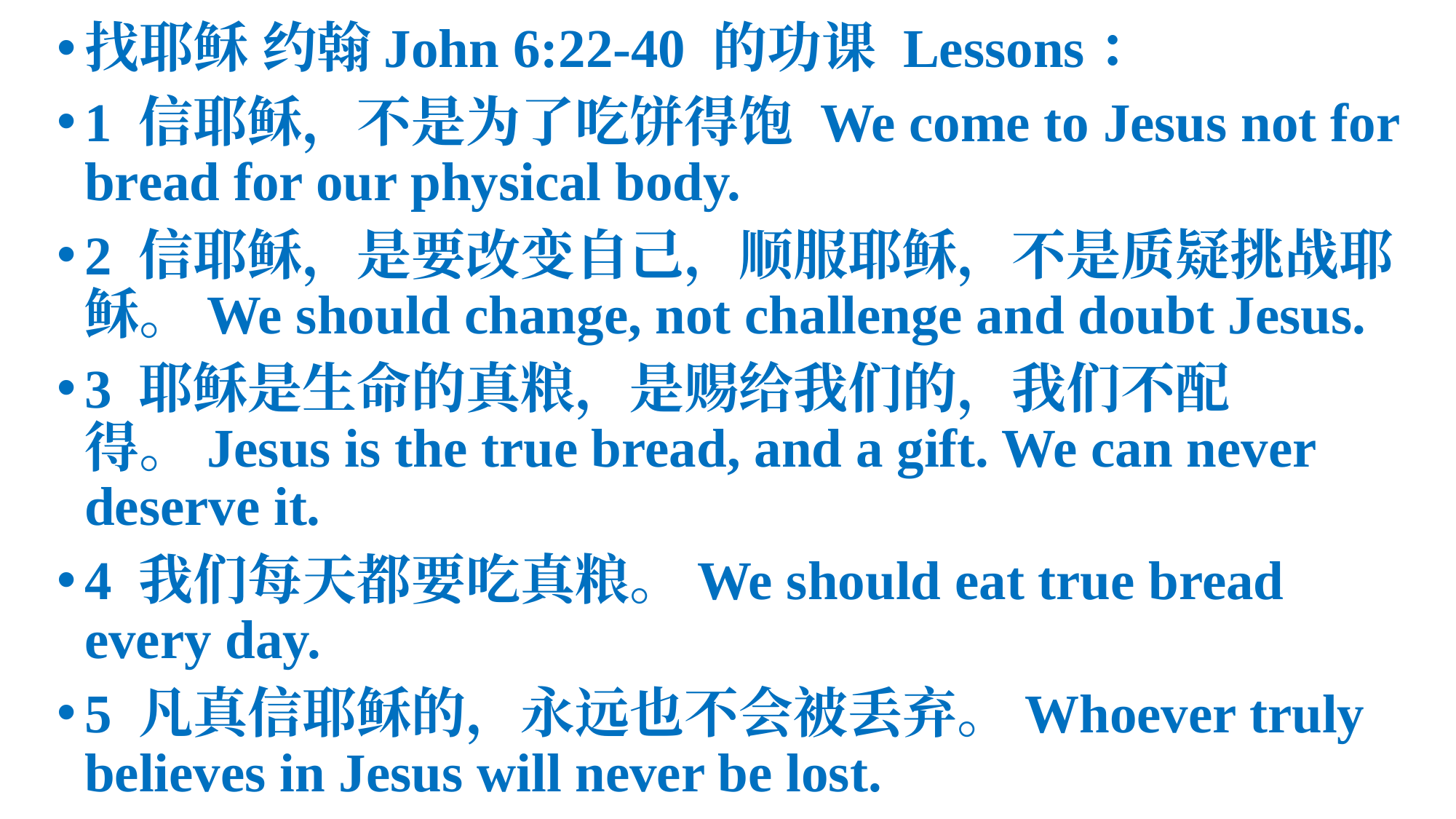

找耶稣 约翰John 6:22-40 的功课 Lessons：
1 信耶稣，不是为了吃饼得饱 We come to Jesus not for bread for our physical body.
2 信耶稣，是要改变自己，顺服耶稣，不是质疑挑战耶稣。We should change, not challenge and doubt Jesus.
3 耶稣是生命的真粮，是赐给我们的，我们不配得。Jesus is the true bread, and a gift. We can never deserve it.
4 我们每天都要吃真粮。We should eat true bread every day.
5 凡真信耶稣的，永远也不会被丢弃。Whoever truly believes in Jesus will never be lost.